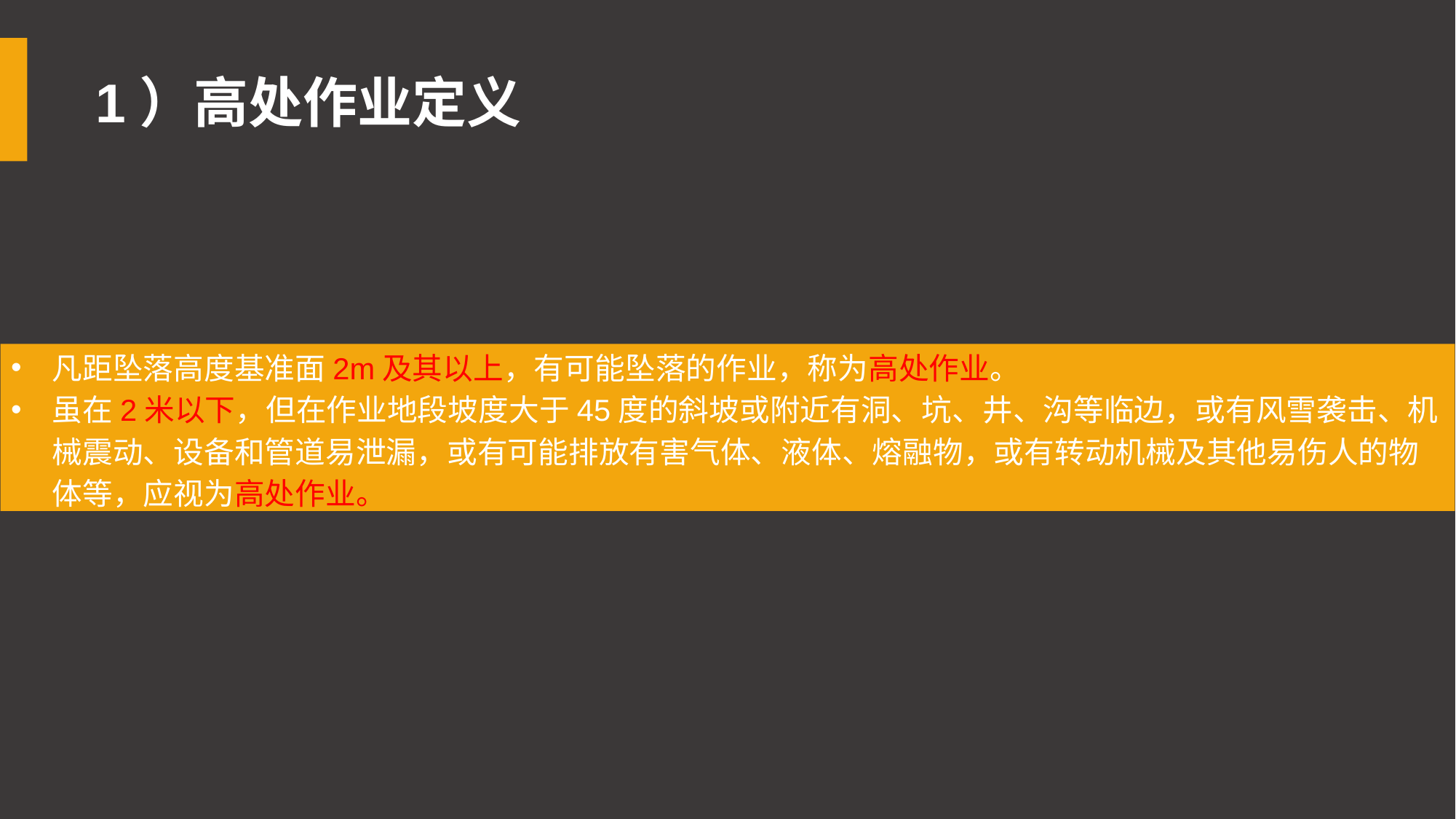

1）高处作业定义
凡距坠落高度基准面2m及其以上，有可能坠落的作业，称为高处作业。
虽在2米以下，但在作业地段坡度大于45度的斜坡或附近有洞、坑、井、沟等临边，或有风雪袭击、机械震动、设备和管道易泄漏，或有可能排放有害气体、液体、熔融物，或有转动机械及其他易伤人的物体等，应视为高处作业。